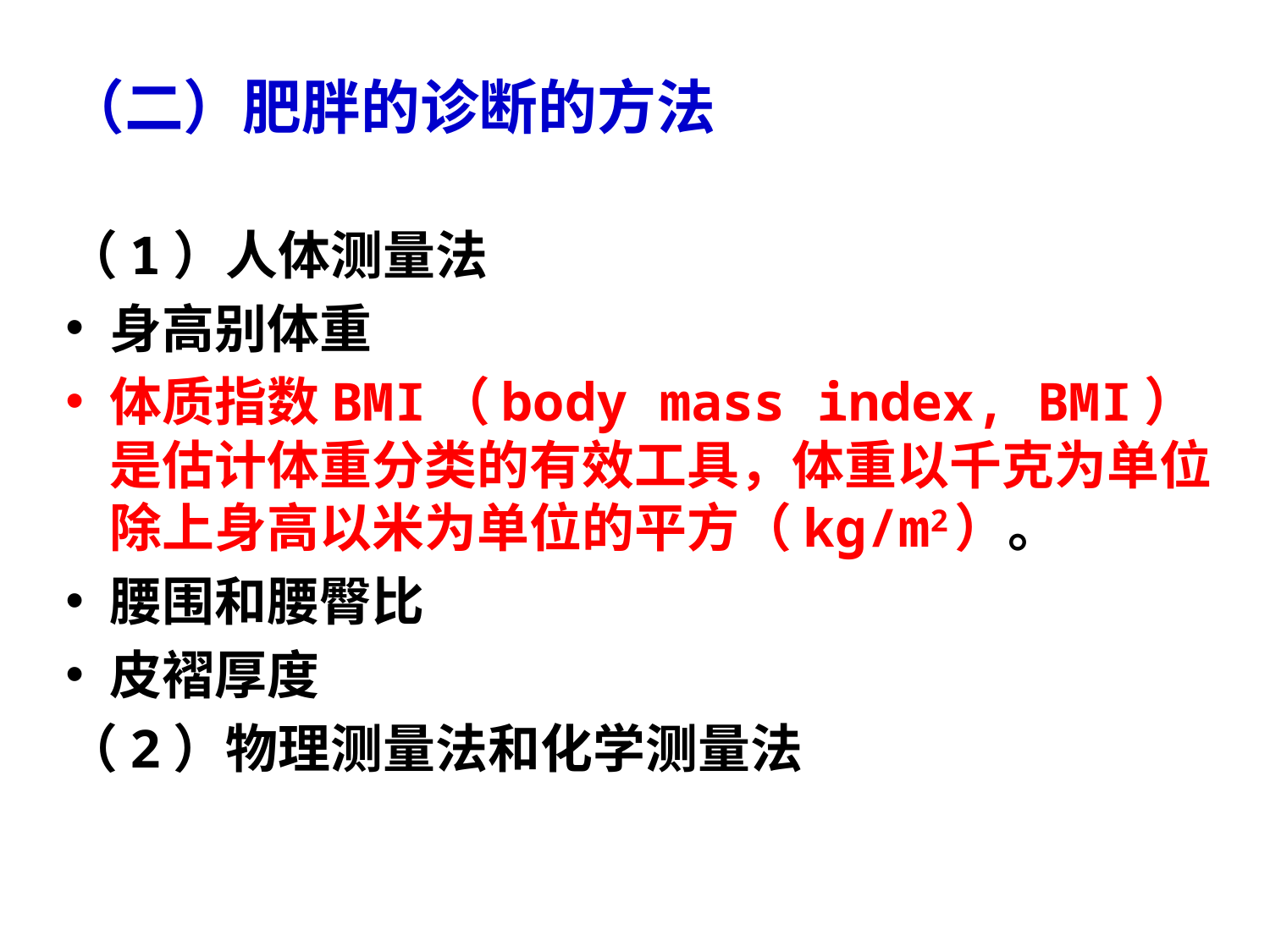

（二）肥胖的诊断的方法
（1）人体测量法
身高别体重
体质指数BMI（body mass index, BMI）是估计体重分类的有效工具，体重以千克为单位除上身高以米为单位的平方（kg/m2）。
腰围和腰臀比
皮褶厚度
（2）物理测量法和化学测量法